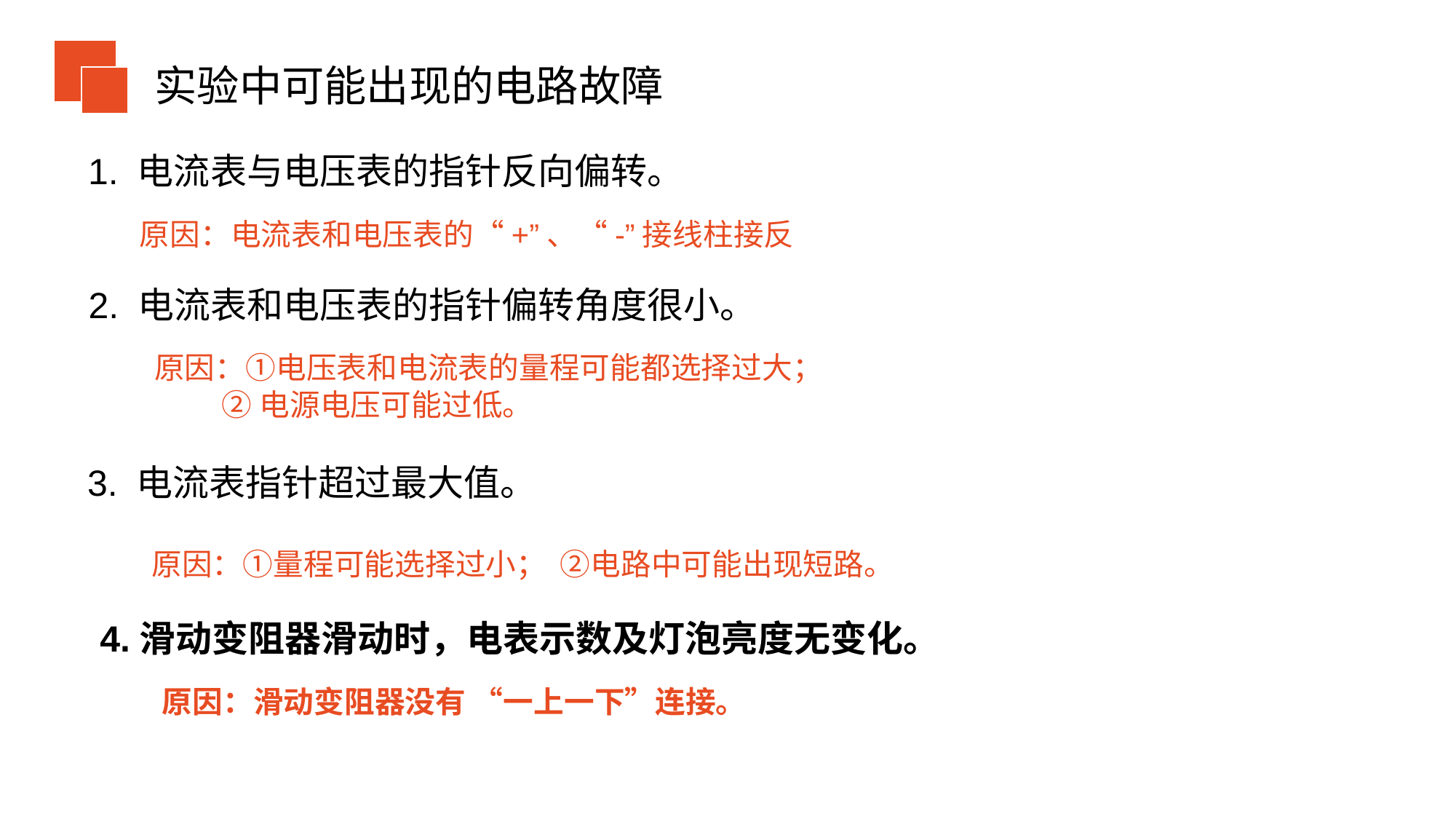

实验中可能出现的电路故障
1. 电流表与电压表的指针反向偏转。
原因：电流表和电压表的“+”、“-”接线柱接反
2. 电流表和电压表的指针偏转角度很小。
原因：①电压表和电流表的量程可能都选择过大；
          ②电源电压可能过低。
3. 电流表指针超过最大值。
原因：①量程可能选择过小；  ②电路中可能出现短路。
4.滑动变阻器滑动时，电表示数及灯泡亮度无变化。
原因：滑动变阻器没有 “一上一下”连接。